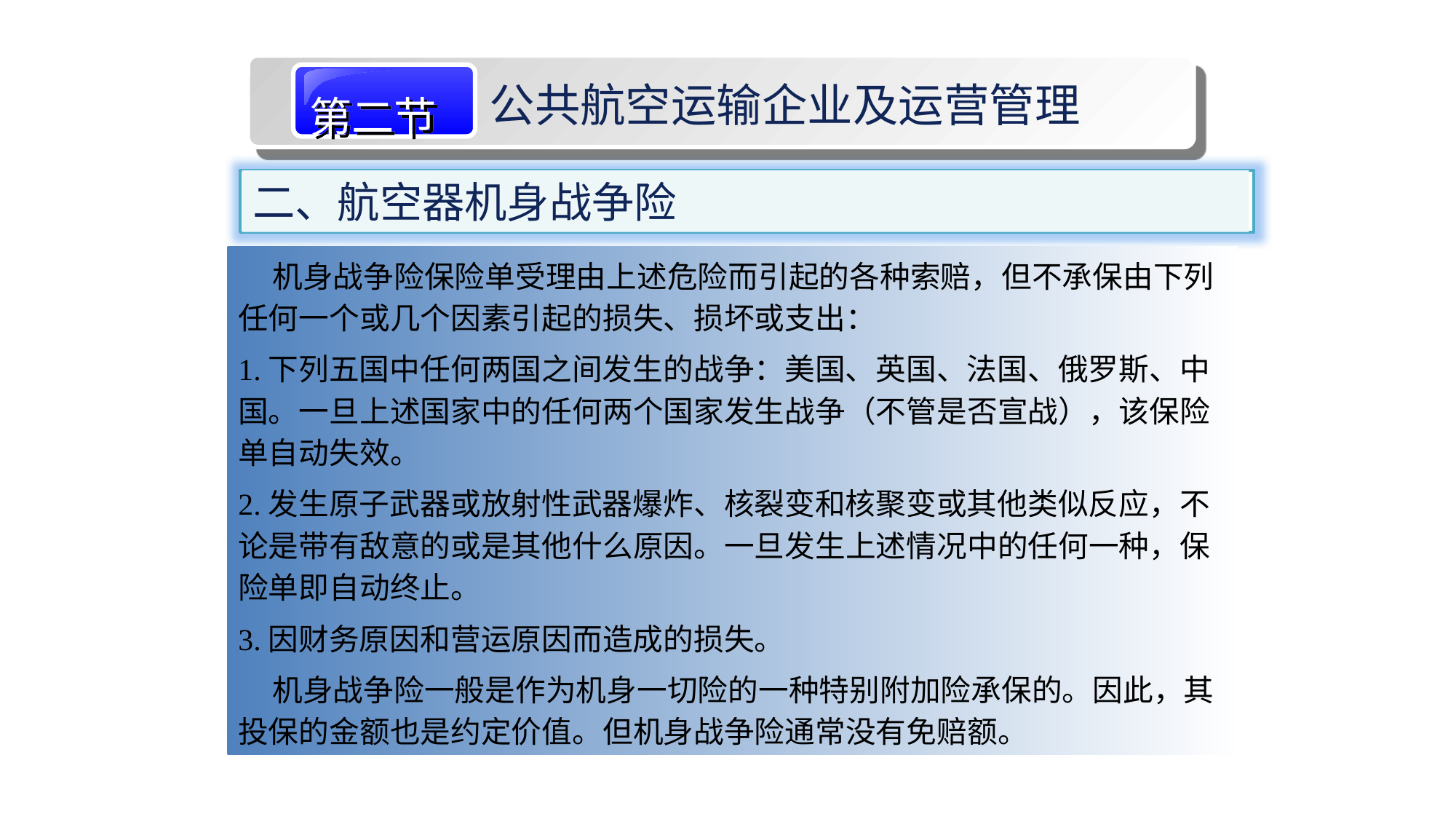

第二节
公共航空运输企业及运营管理

二、航空器机身战争险
    机身战争险保险单受理由上述危险而引起的各种索赔，但不承保由下列任何一个或几个因素引起的损失、损坏或支出：
1.下列五国中任何两国之间发生的战争：美国、英国、法国、俄罗斯、中国。一旦上述国家中的任何两个国家发生战争（不管是否宣战），该保险单自动失效。
2.发生原子武器或放射性武器爆炸、核裂变和核聚变或其他类似反应，不论是带有敌意的或是其他什么原因。一旦发生上述情况中的任何一种，保险单即自动终止。
3.因财务原因和营运原因而造成的损失。
    机身战争险一般是作为机身一切险的一种特别附加险承保的。因此，其投保的金额也是约定价值。但机身战争险通常没有免赔额。
10